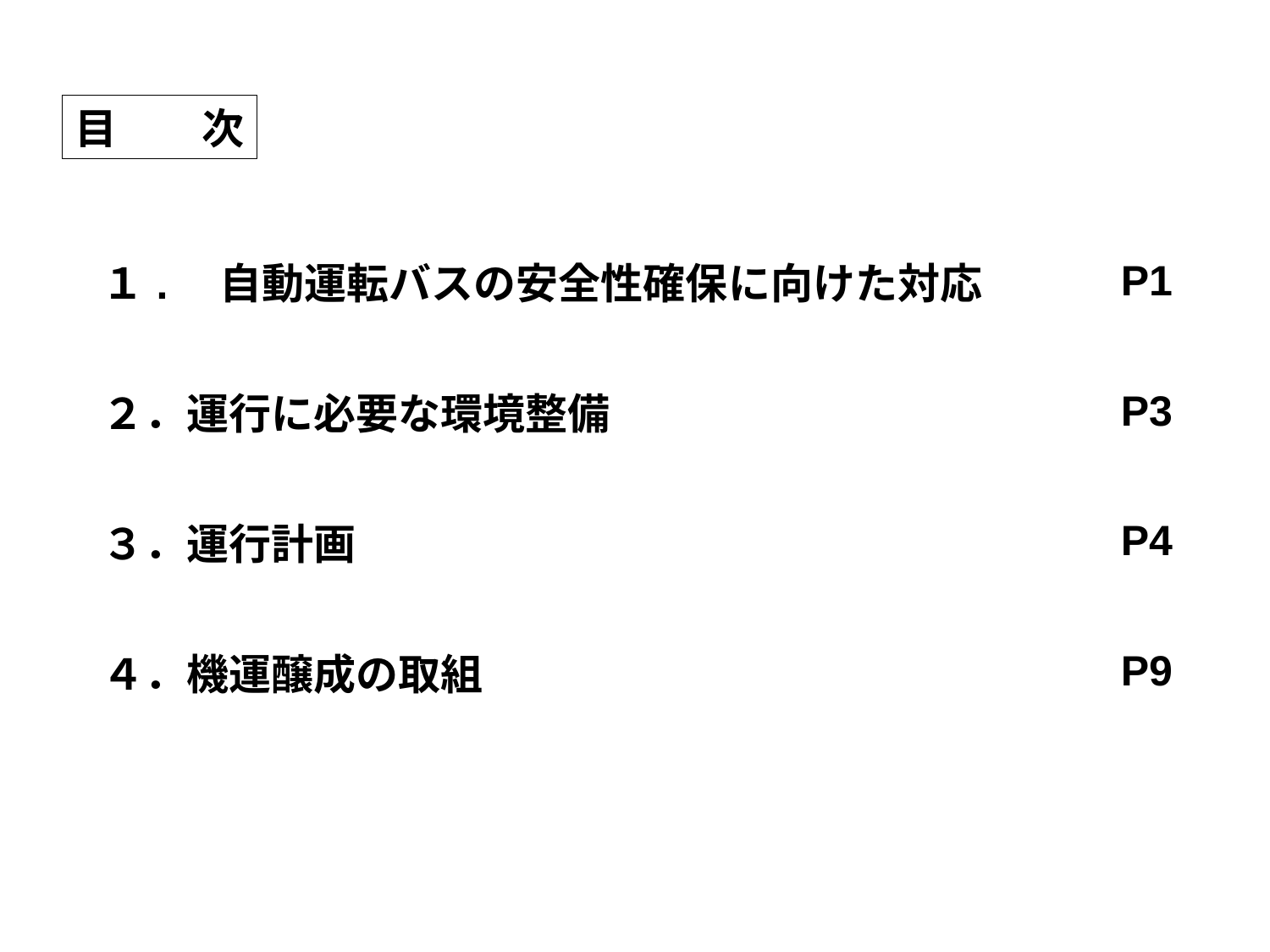

目　　次
| １.　自動運転バスの安全性確保に向けた対応 | P1 |
| --- | --- |
| ２．運行に必要な環境整備 | P3 |
| ３．運行計画 | P4 |
| ４．機運醸成の取組 | P9 |